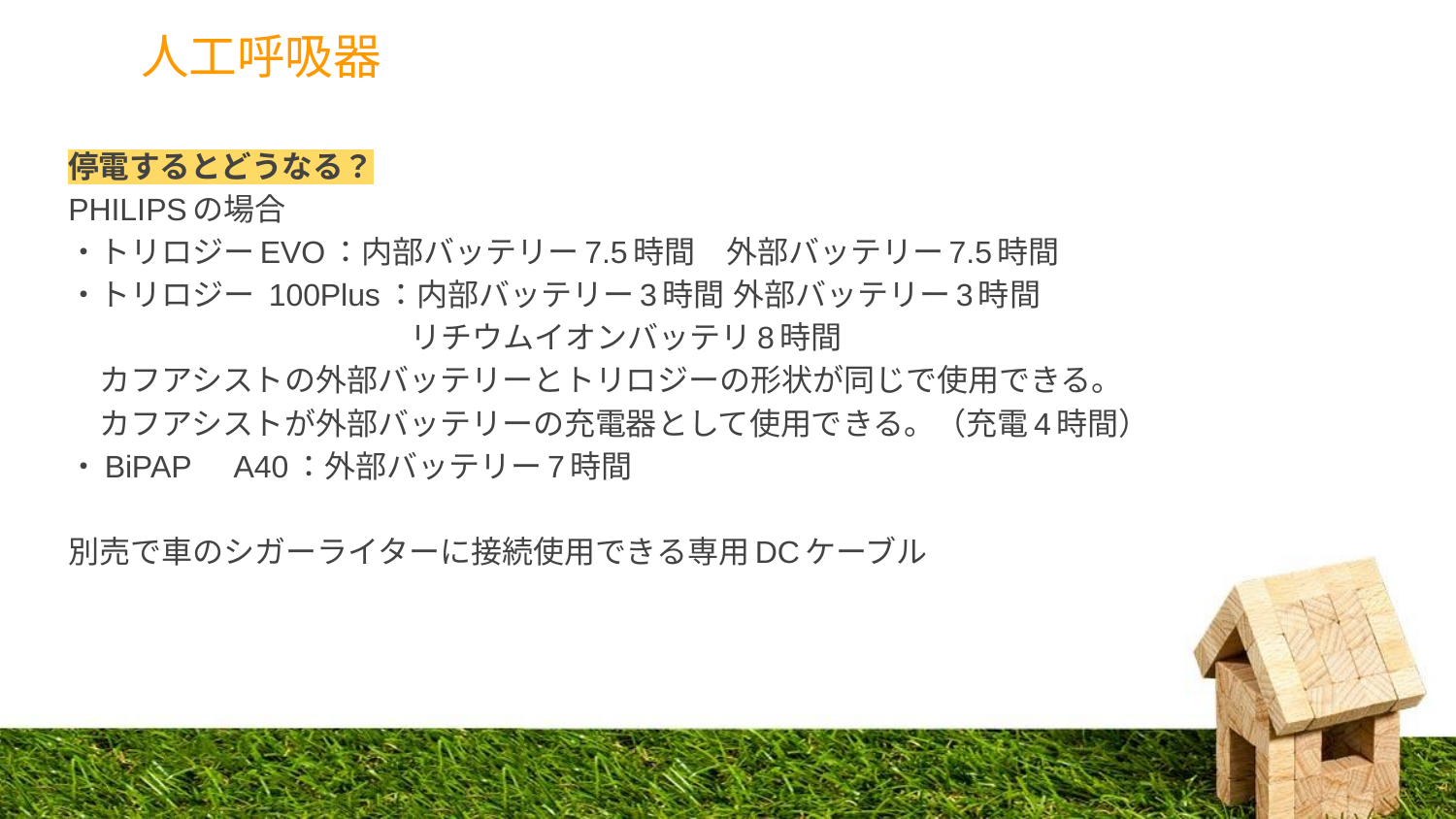

# 人工呼吸器
停電するとどうなる？
PHILIPSの場合
・トリロジーEVO：内部バッテリー7.5時間　外部バッテリー7.5時間
・トリロジー 100Plus：内部バッテリー3時間 外部バッテリー3時間
　　　　　　　　　　　リチウムイオンバッテリ8時間
　カフアシストの外部バッテリーとトリロジーの形状が同じで使用できる。
　カフアシストが外部バッテリーの充電器として使用できる。（充電4時間）
・BiPAP　A40：外部バッテリー7時間

別売で車のシガーライターに接続使用できる専用DCケーブル